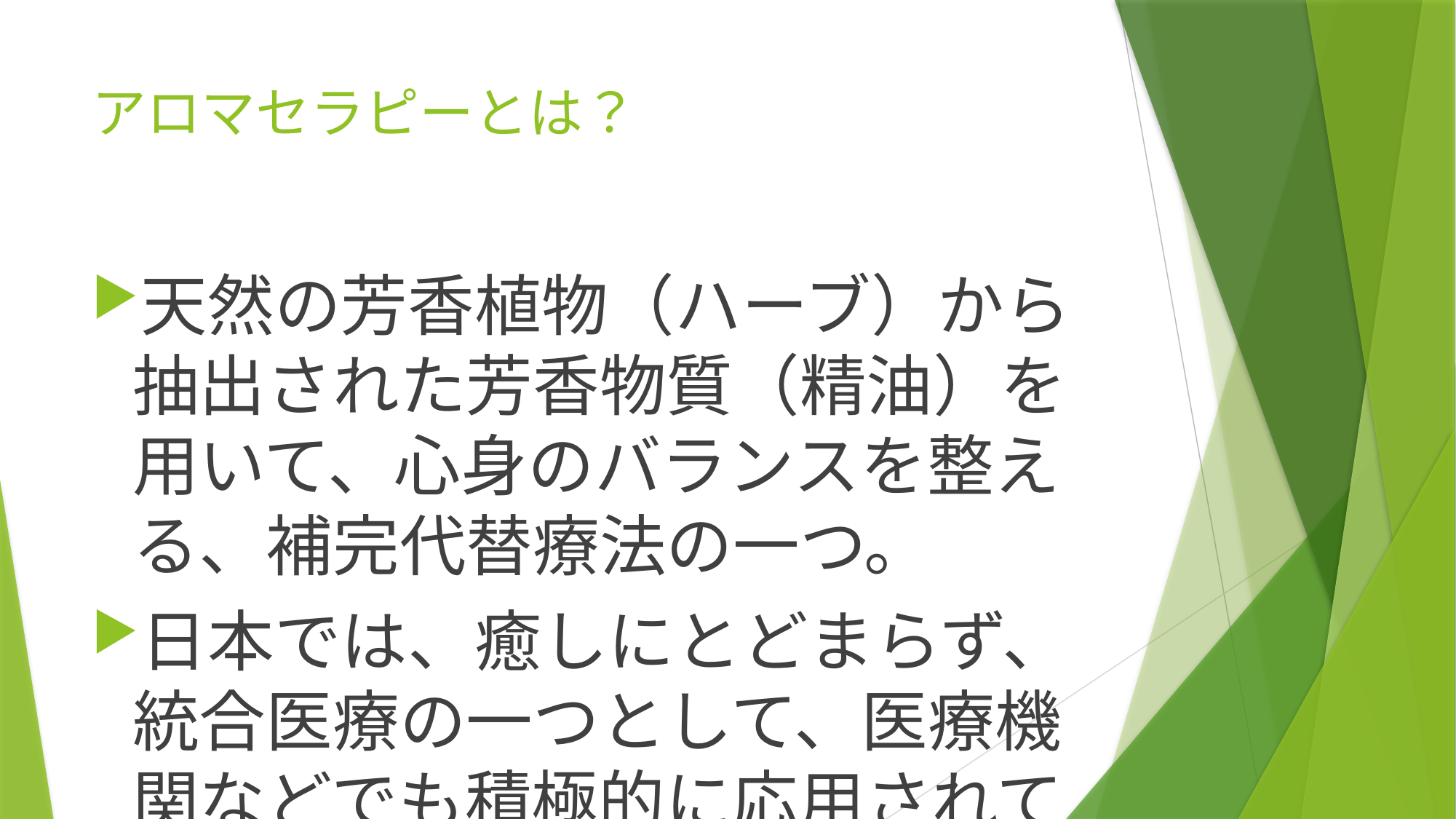

# アロマセラピーとは？
天然の芳香植物（ハーブ）から抽出された芳香物質（精油）を用いて、心身のバランスを整える、補完代替療法の一つ。
日本では、癒しにとどまらず、統合医療の一つとして、医療機関などでも積極的に応用されている。